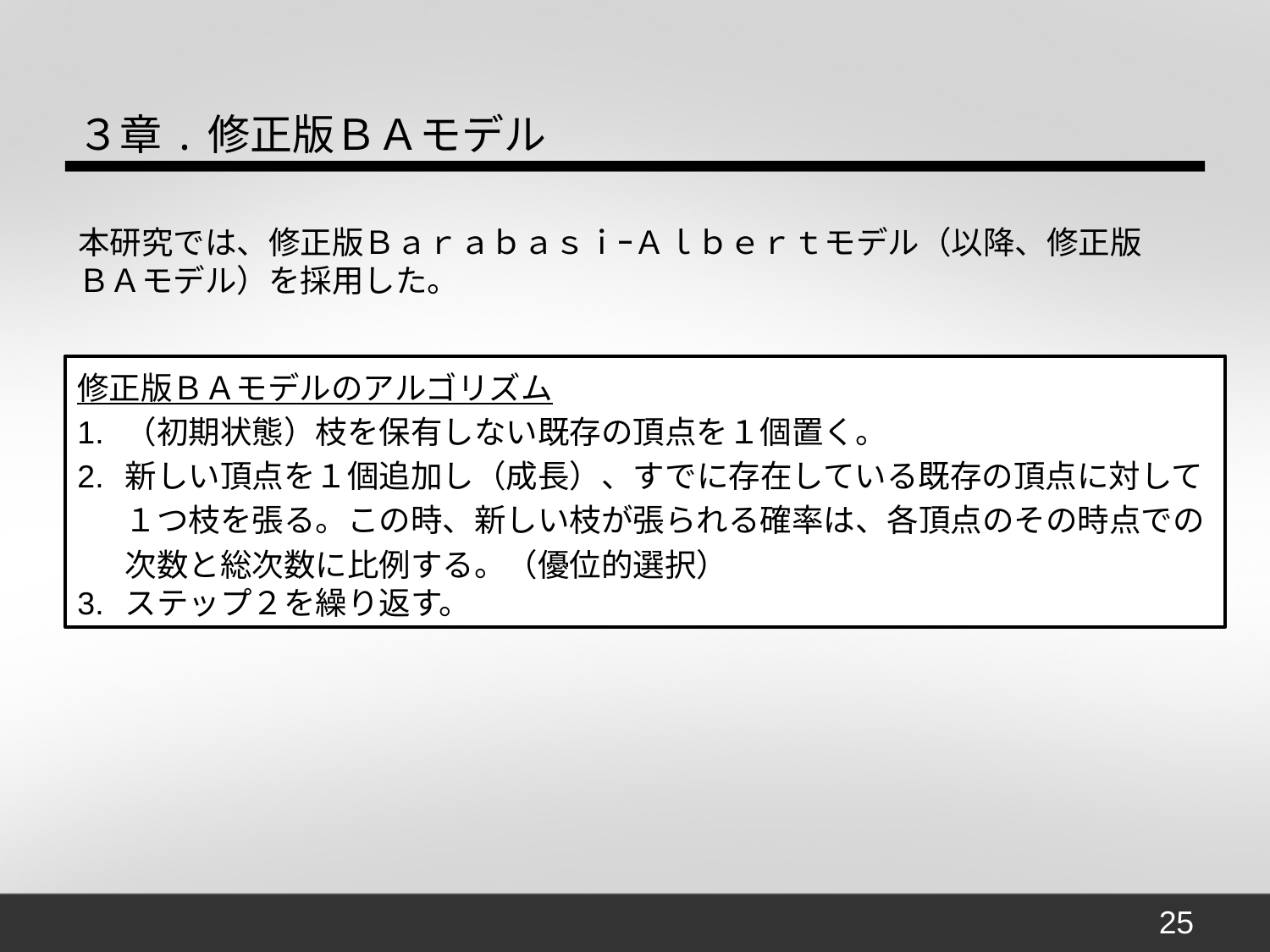

３章.修正版ＢＡモデル
本研究では、修正版ＢａｒａｂａｓｉｰＡｌｂｅｒｔモデル（以降、修正版ＢＡモデル）を採用した。
修正版ＢＡモデルのアルゴリズム
（初期状態）枝を保有しない既存の頂点を１個置く。
新しい頂点を１個追加し（成長）、すでに存在している既存の頂点に対して１つ枝を張る。この時、新しい枝が張られる確率は、各頂点のその時点での次数と総次数に比例する。（優位的選択）
ステップ２を繰り返す。
25